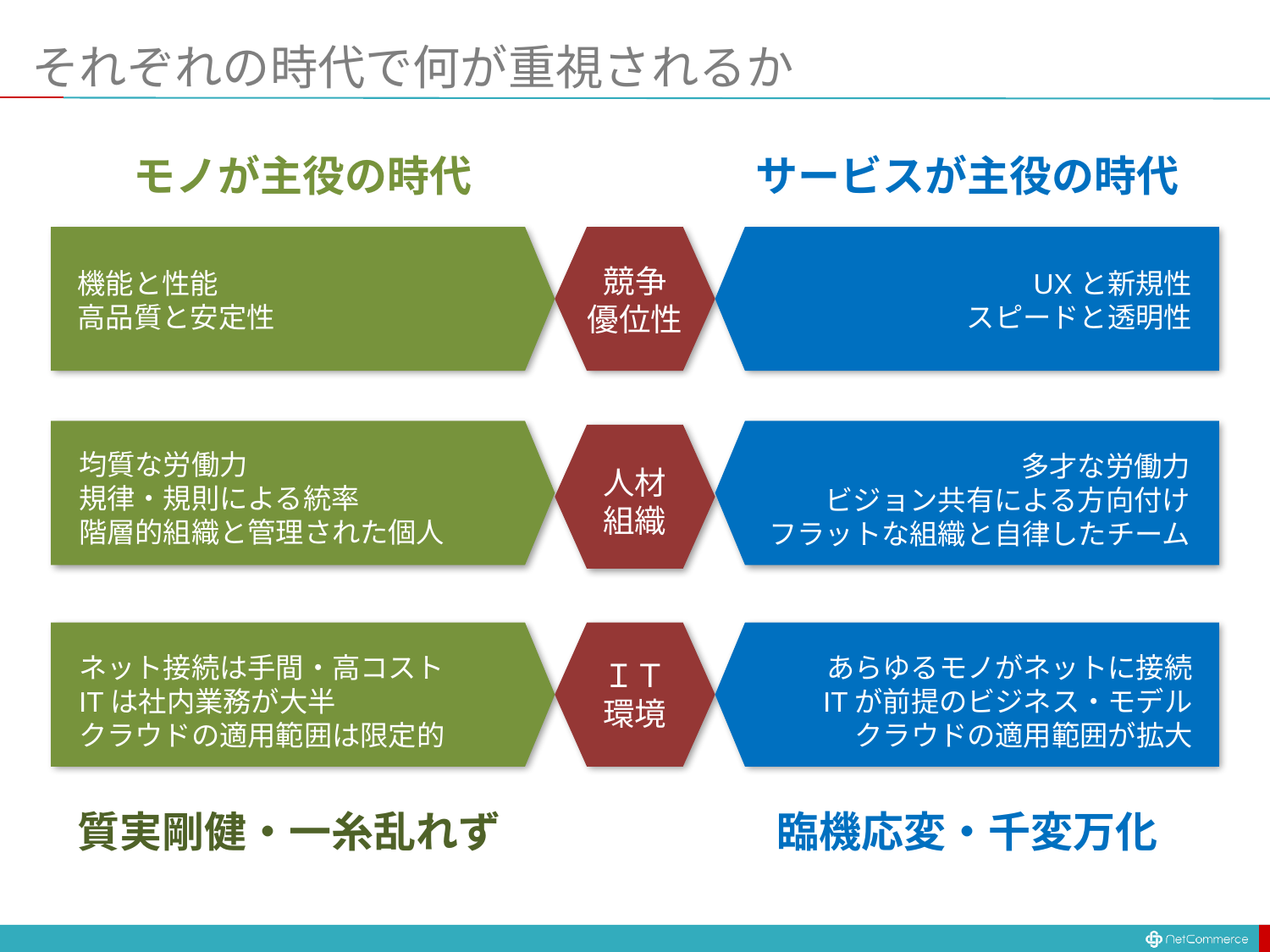

# それぞれの時代で何が重視されるか
サービスが主役の時代
モノが主役の時代

UXと新規性
スピードと透明性

多才な労働力
ビジョン共有による方向付け
フラットな組織と自律したチーム

あらゆるモノがネットに接続
ITが前提のビジネス・モデル
クラウドの適用範囲が拡大

競争
優位性
機能と性能
高品質と安定性

均質な労働力
規律・規則による統率
階層的組織と管理された個人
人材
組織

ネット接続は手間・高コスト
ITは社内業務が大半
クラウドの適用範囲は限定的
ＩＴ
環境
質実剛健・一糸乱れず
臨機応変・千変万化